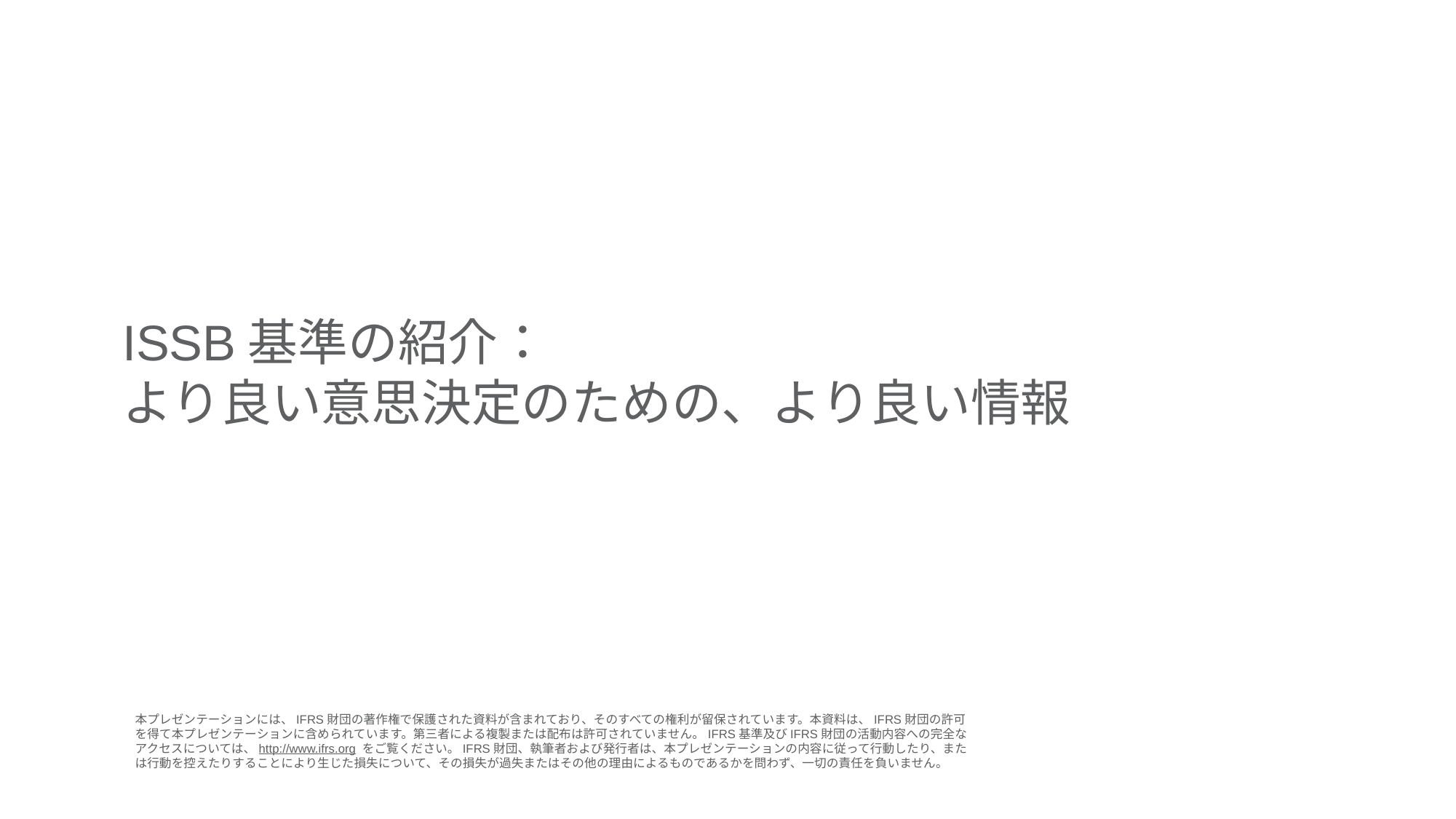

ISSB基準の紹介：
より良い意思決定のための、より良い情報

本プレゼンテーションには、IFRS財団の著作権で保護された資料が含まれており、そのすべての権利が留保されています。本資料は、IFRS財団の許可を得て本プレゼンテーションに含められています。第三者による複製または配布は許可されていません。IFRS基準及びIFRS財団の活動内容への完全なアクセスについては、http://www.ifrs.org をご覧ください。IFRS財団、執筆者および発行者は、本プレゼンテーションの内容に従って行動したり、または行動を控えたりすることにより生じた損失について、その損失が過失またはその他の理由によるものであるかを問わず、一切の責任を負いません。